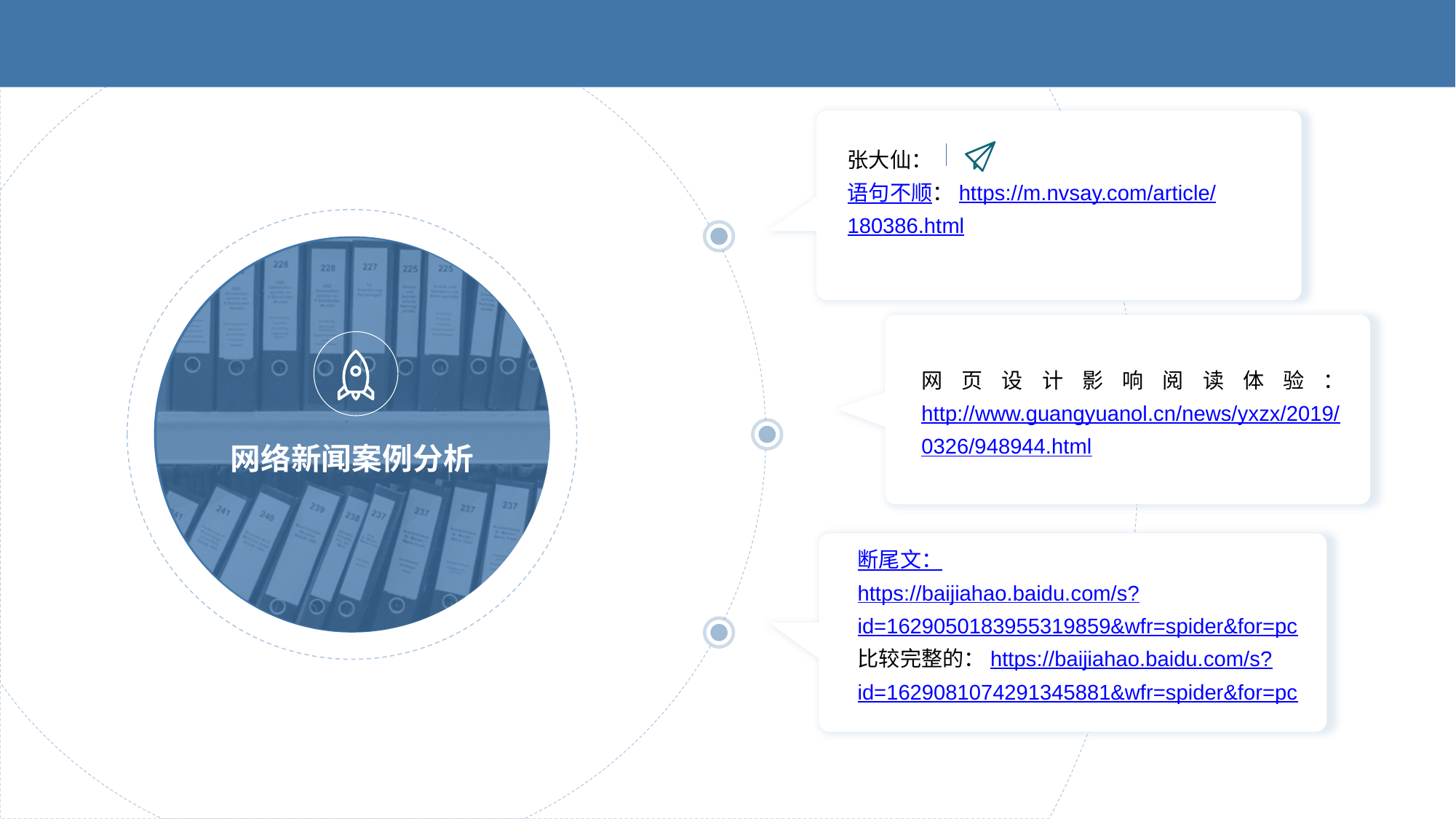

张大仙：
语句不顺：https://m.nvsay.com/article/180386.html

网页设计影响阅读体验： http://www.guangyuanol.cn/news/yxzx/2019/0326/948944.html

断尾文：
https://baijiahao.baidu.com/s?id=1629050183955319859&wfr=spider&for=pc
比较完整的：https://baijiahao.baidu.com/s?id=1629081074291345881&wfr=spider&for=pc

网络新闻案例分析